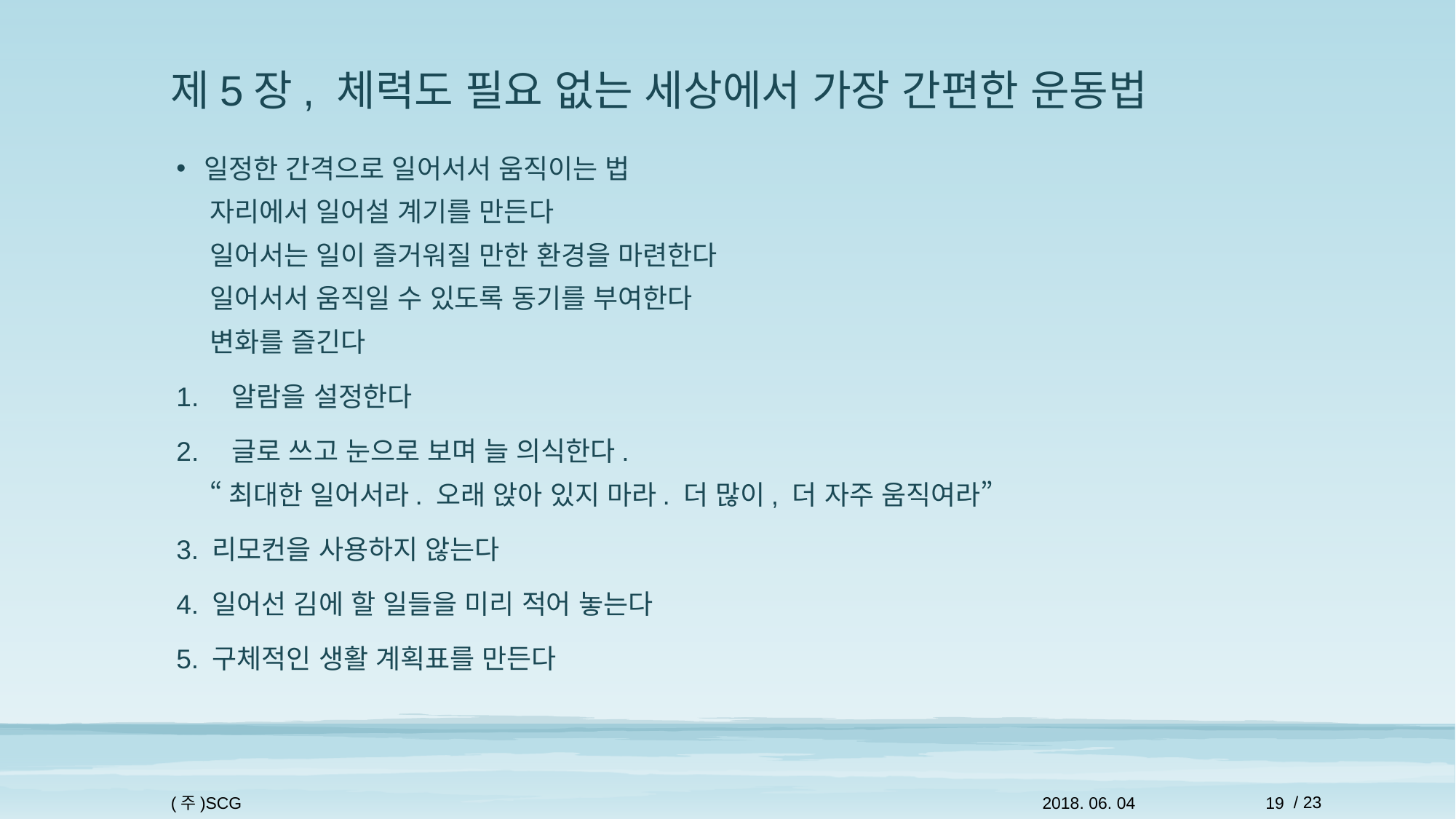

# 제5장, 체력도 필요 없는 세상에서 가장 간편한 운동법
일정한 간격으로 일어서서 움직이는 법
자리에서 일어설 계기를 만든다
일어서는 일이 즐거워질 만한 환경을 마련한다
일어서서 움직일 수 있도록 동기를 부여한다
변화를 즐긴다
알람을 설정한다
글로 쓰고 눈으로 보며 늘 의식한다.
“최대한 일어서라. 오래 앉아 있지 마라. 더 많이, 더 자주 움직여라”
3. 리모컨을 사용하지 않는다
4. 일어선 김에 할 일들을 미리 적어 놓는다
5. 구체적인 생활 계획표를 만든다

(주)SCG
2018. 06. 04
19